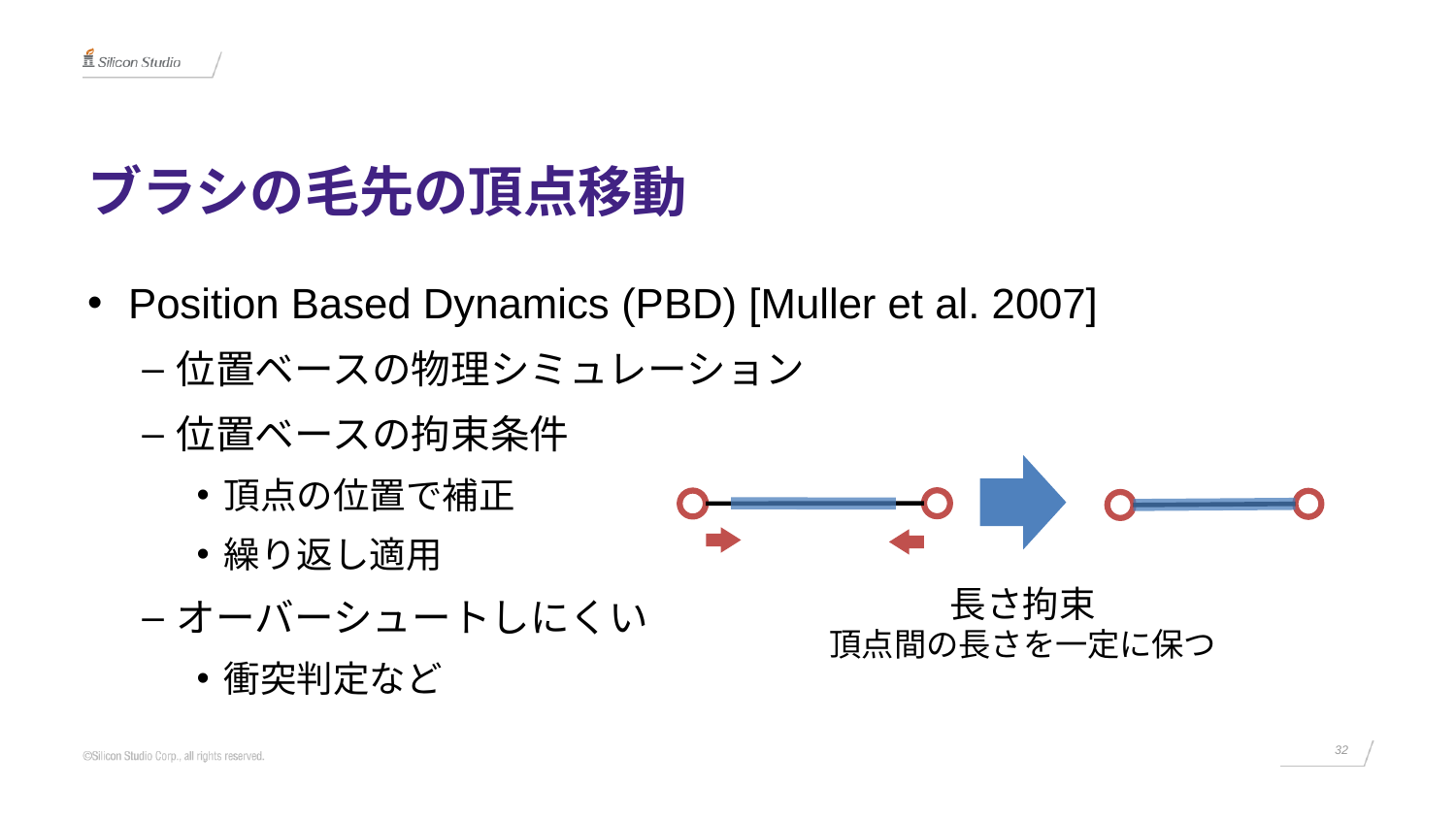

# ブラシの毛先の頂点移動
Position Based Dynamics (PBD) [Muller et al. 2007]
位置ベースの物理シミュレーション
位置ベースの拘束条件
頂点の位置で補正
繰り返し適用
オーバーシュートしにくい
衝突判定など

長さ拘束
頂点間の長さを一定に保つ
32